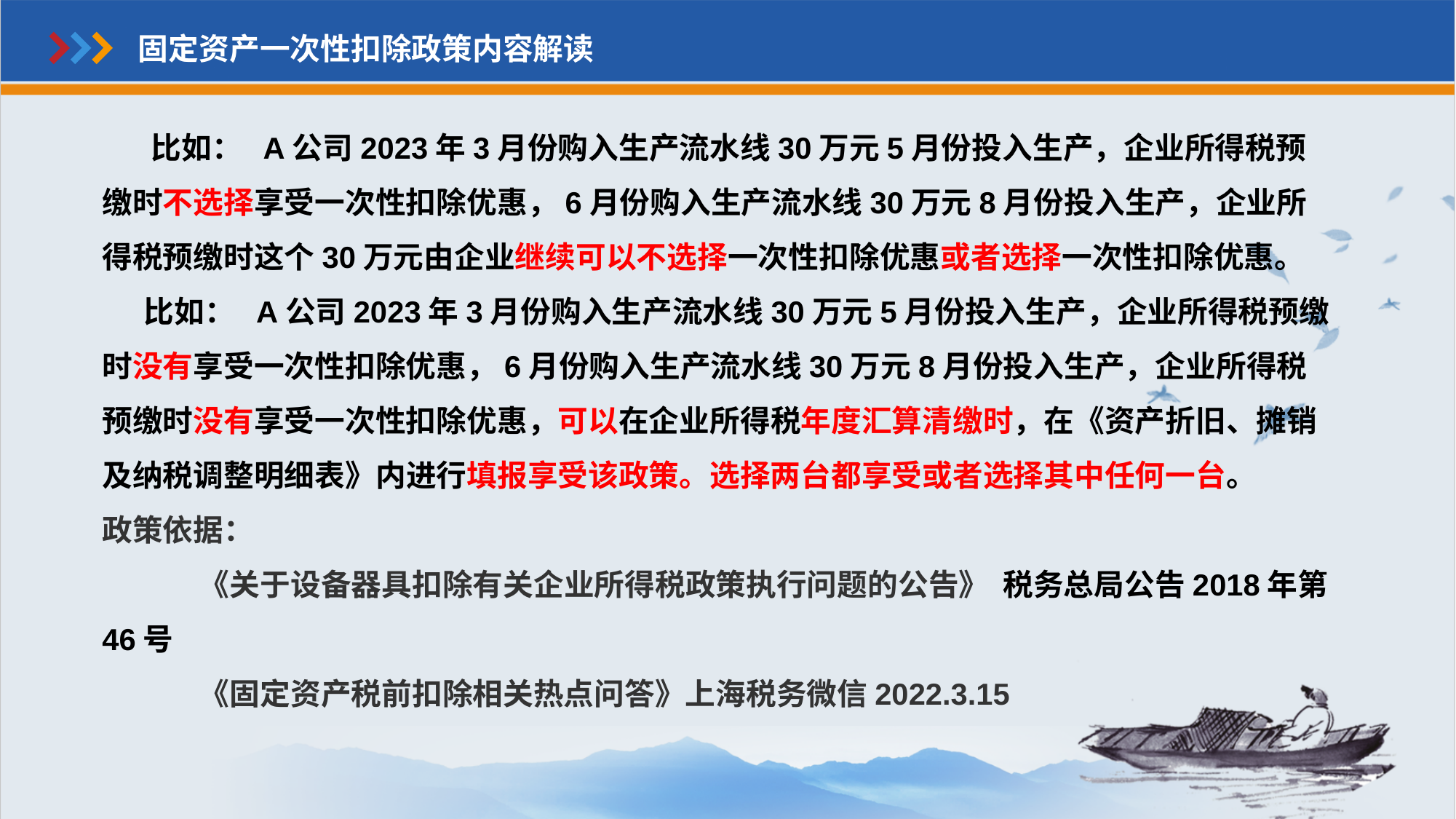

固定资产一次性扣除政策内容解读

      比如：  A公司2023年3月份购入生产流水线30万元5月份投入生产，企业所得税预缴时不选择享受一次性扣除优惠，6月份购入生产流水线30万元8月份投入生产，企业所得税预缴时这个30万元由企业继续可以不选择一次性扣除优惠或者选择一次性扣除优惠。
     比如：  A公司2023年3月份购入生产流水线30万元5月份投入生产，企业所得税预缴时没有享受一次性扣除优惠，6月份购入生产流水线30万元8月份投入生产，企业所得税预缴时没有享受一次性扣除优惠，可以在企业所得税年度汇算清缴时，在《资产折旧、摊销及纳税调整明细表》内进行填报享受该政策。选择两台都享受或者选择其中任何一台。
政策依据：
             《关于设备器具扣除有关企业所得税政策执行问题的公告》  税务总局公告2018年第46号
             《固定资产税前扣除相关热点问答》上海税务微信2022.3.15